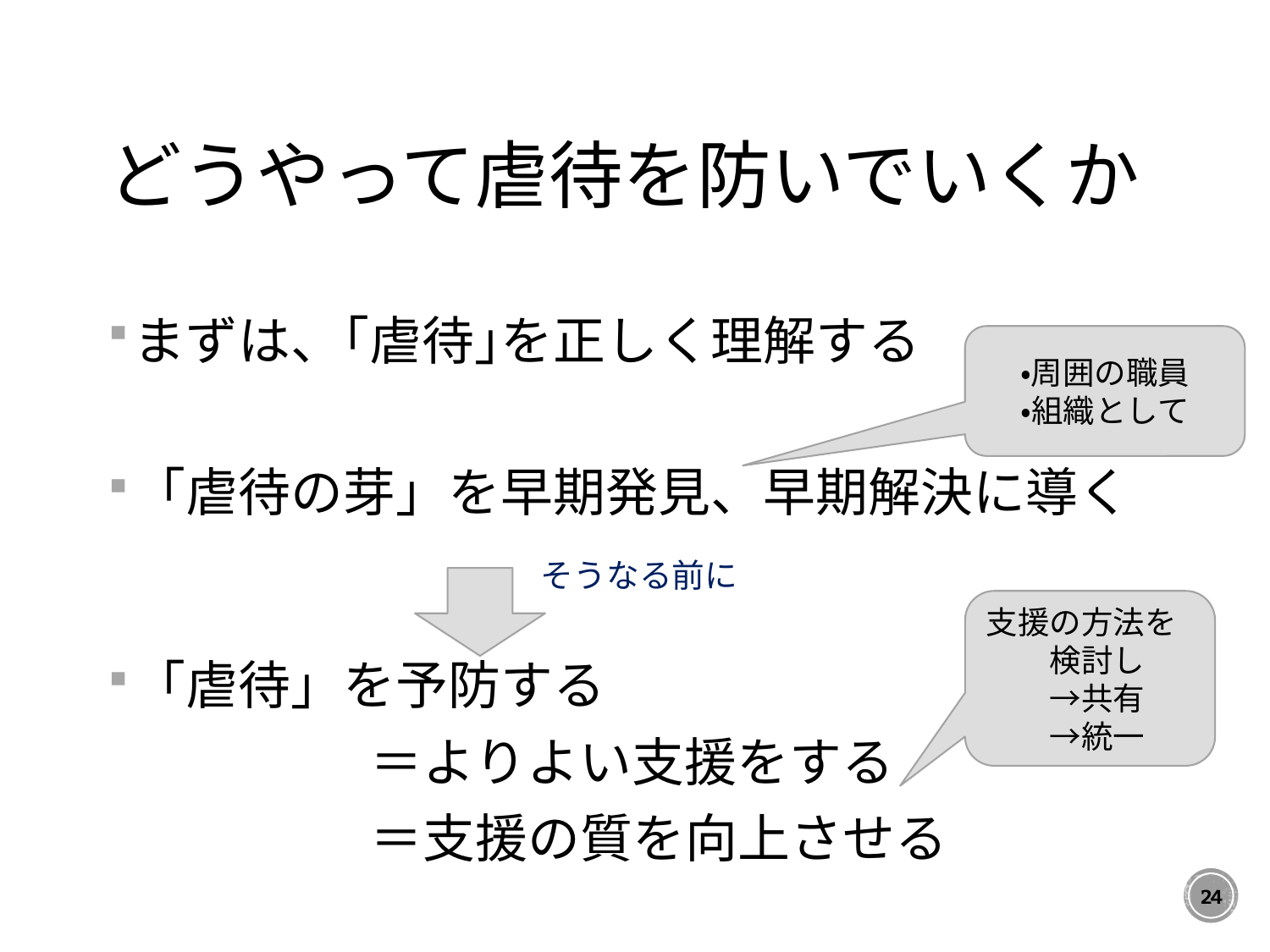

# どうやって虐待を防いでいくか
まずは、｢虐待｣を正しく理解する

「虐待の芽」を早期発見、早期解決に導く
　　　　　　　　　そうなる前に

「虐待」を予防する
　　　　　＝よりよい支援をする
　　　　　＝支援の質を向上させる
・周囲の職員
・組織として

支援の方法を
　　検討し
　　→共有
　　→統一
24